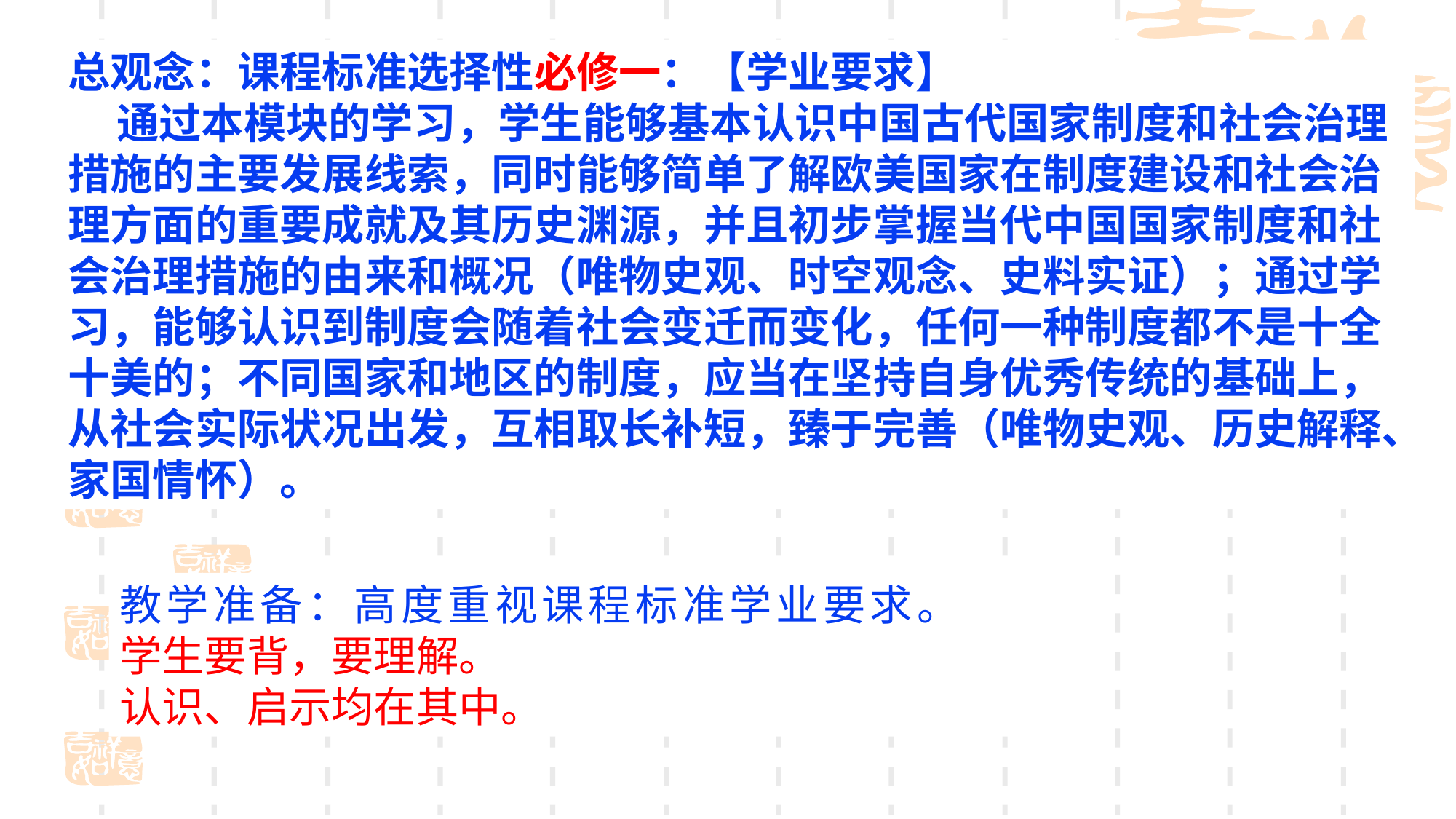

总观念：课程标准选择性必修一：【学业要求】
    通过本模块的学习，学生能够基本认识中国古代国家制度和社会治理措施的主要发展线索，同时能够简单了解欧美国家在制度建设和社会治理方面的重要成就及其历史渊源，并且初步掌握当代中国国家制度和社会治理措施的由来和概况（唯物史观、时空观念、史料实证）；通过学习，能够认识到制度会随着社会变迁而变化，任何一种制度都不是十全十美的；不同国家和地区的制度，应当在坚持自身优秀传统的基础上，从社会实际状况出发，互相取长补短，臻于完善（唯物史观、历史解释、家国情怀）。
教学准备：高度重视课程标准学业要求。
学生要背，要理解。
认识、启示均在其中。